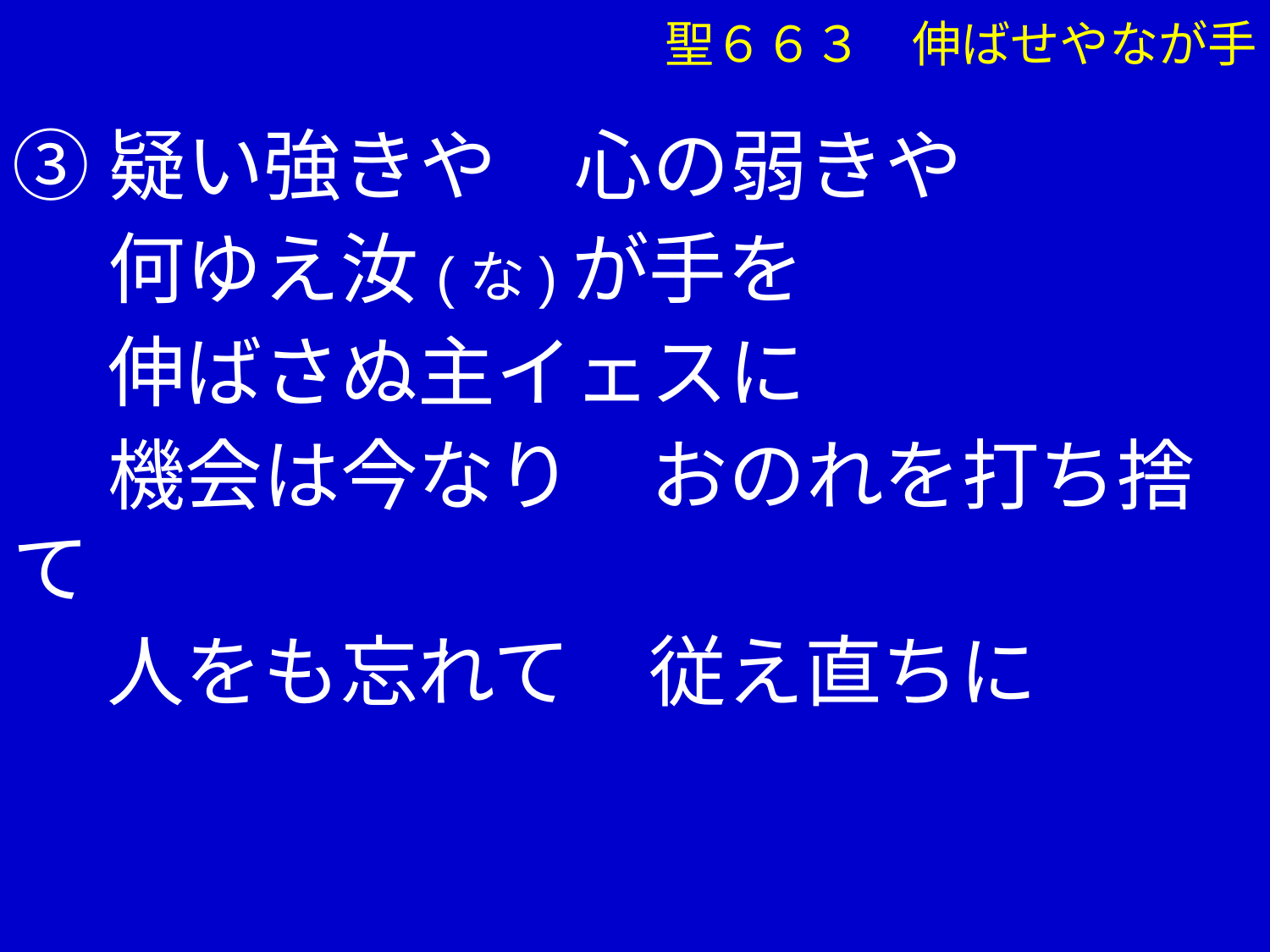

聖６６３　伸ばせやなが手
③疑い強きや　心の弱きや
　 何ゆえ汝(な)が手を
　 伸ばさぬ主イェスに
　 機会は今なり　おのれを打ち捨て
　 人をも忘れて　従え直ちに